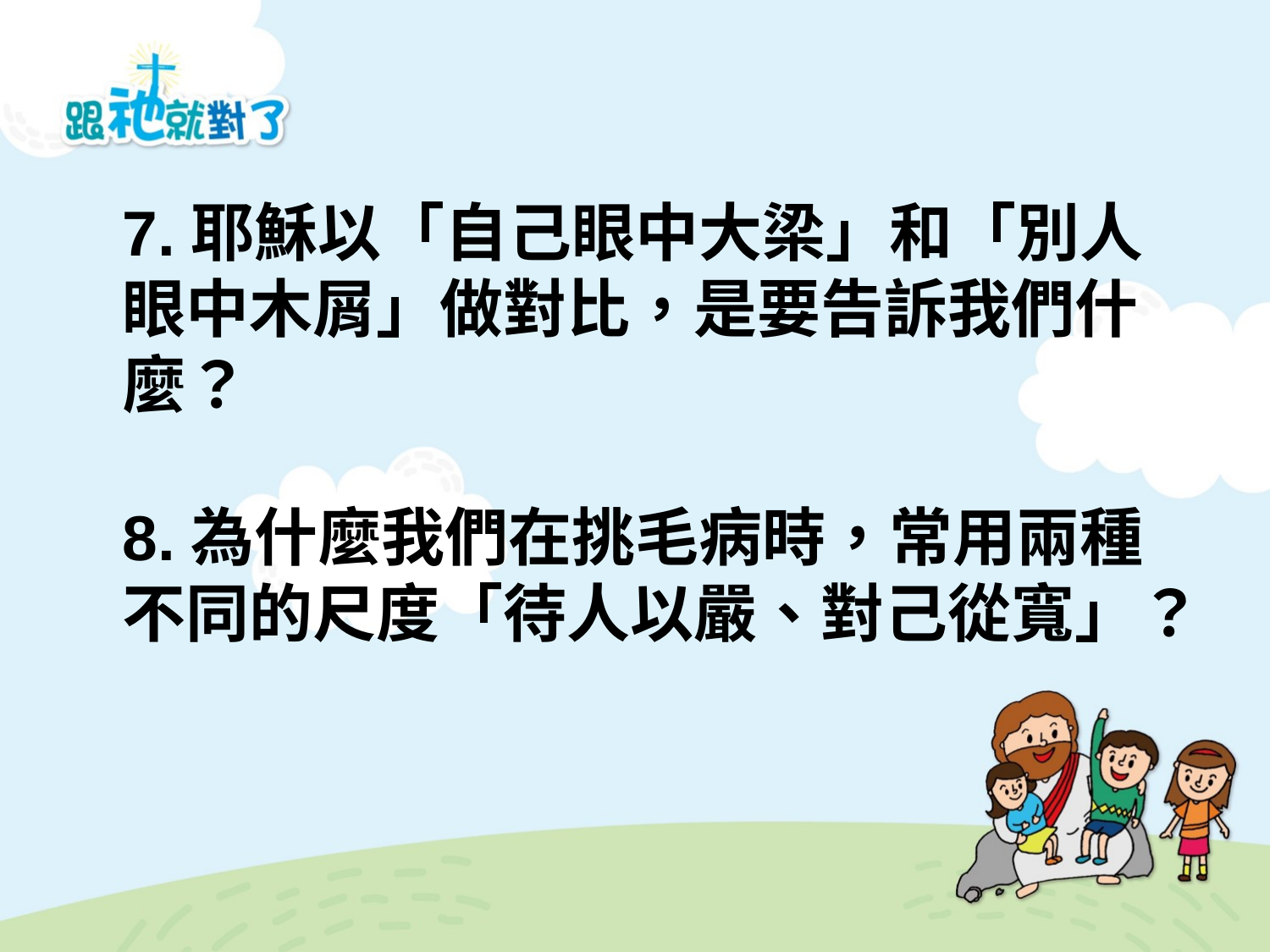

7.耶穌以「自己眼中大梁」和「別人眼中木屑」做對比，是要告訴我們什麼？

8.為什麼我們在挑毛病時，常用兩種不同的尺度「待人以嚴、對己從寬」？